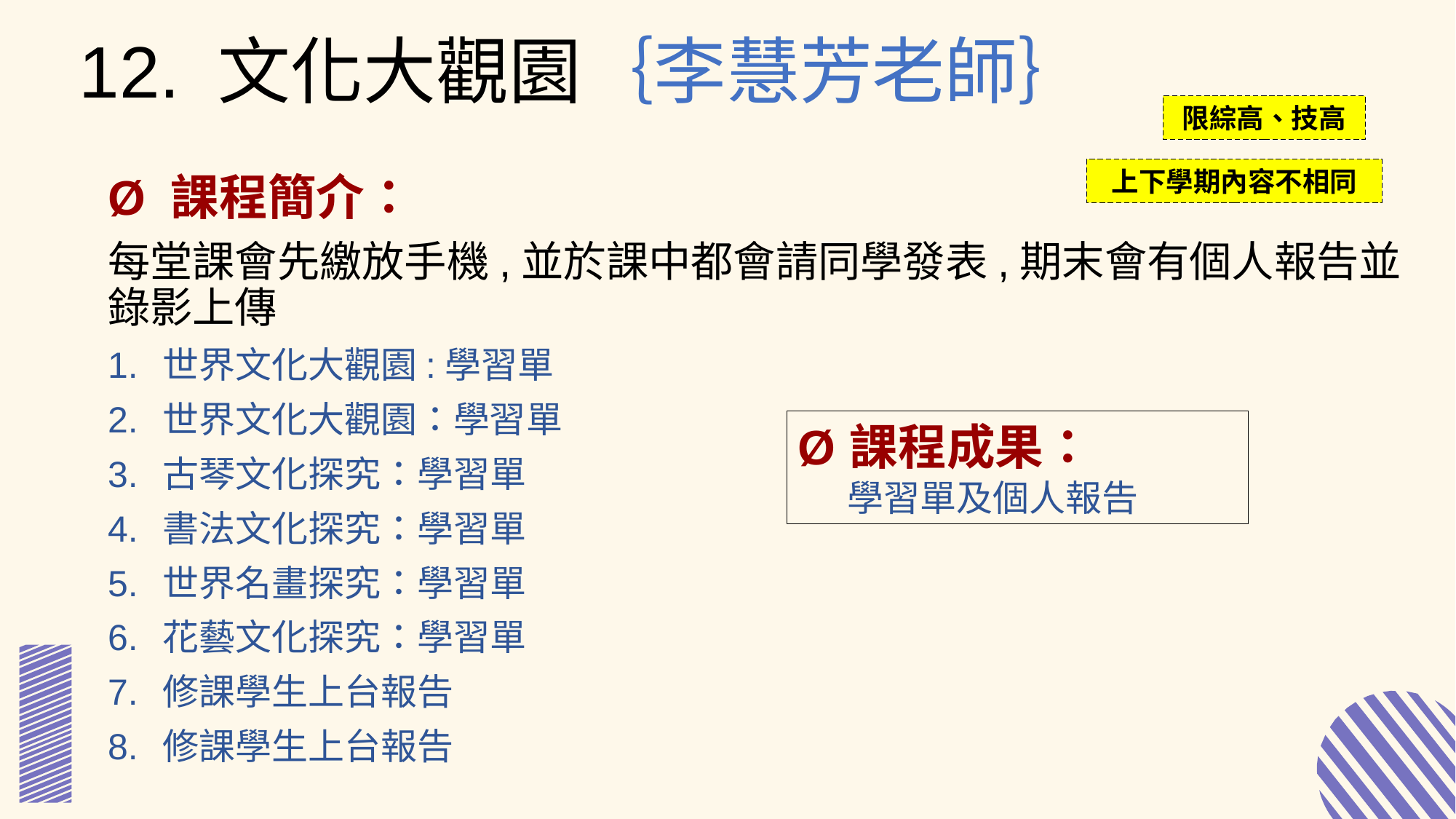

12. 文化大觀園｛李慧芳老師｝
限綜高、技高
Ø 課程簡介：
每堂課會先繳放手機,並於課中都會請同學發表,期末會有個人報告並錄影上傳
世界文化大觀園:學習單
世界文化大觀園：學習單
古琴文化探究：學習單
書法文化探究：學習單
世界名畫探究：學習單
花藝文化探究：學習單
修課學生上台報告
修課學生上台報告
上下學期內容不相同
Ø 課程成果：
     學習單及個人報告